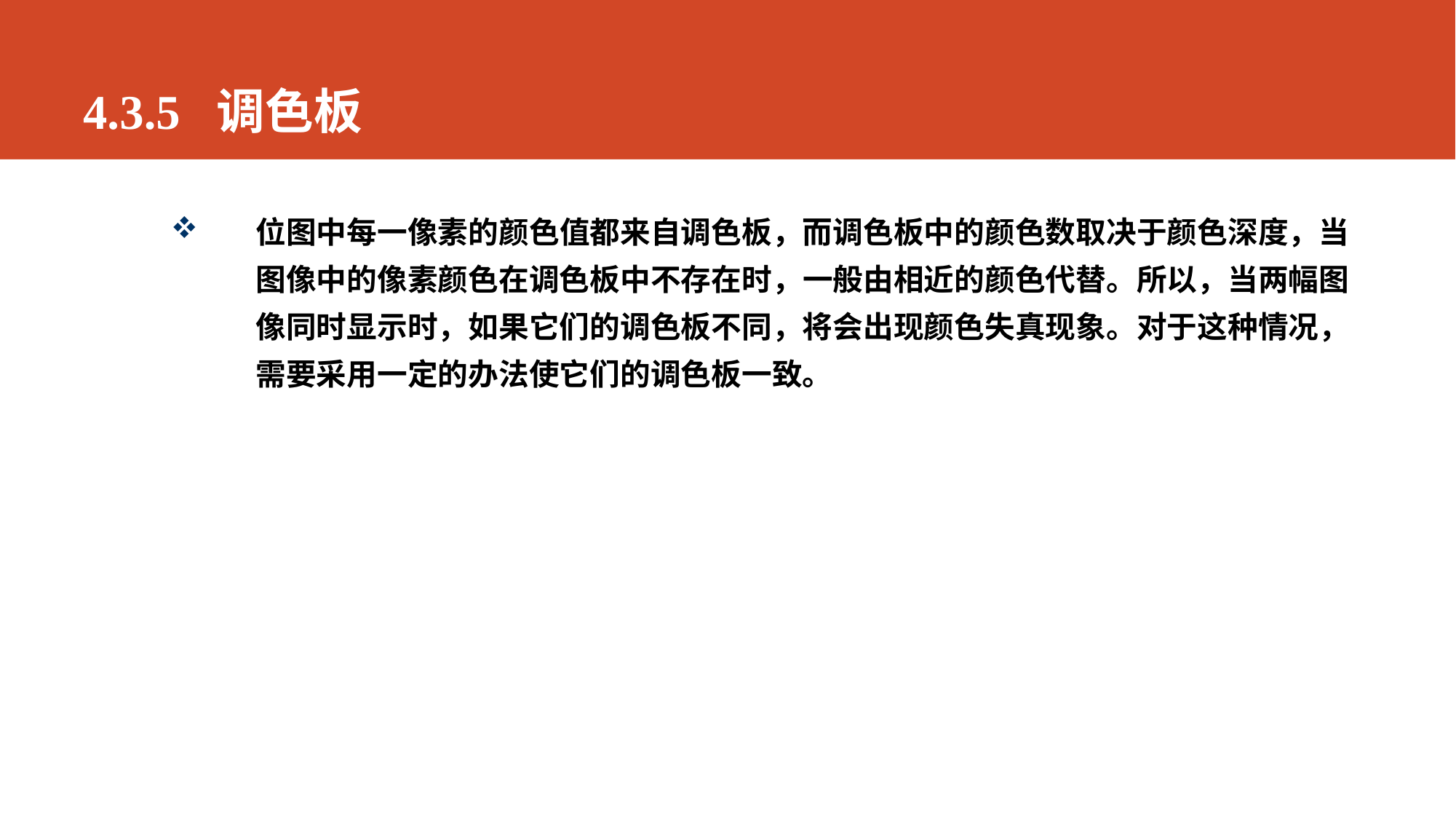

# 4.3.5  调色板
位图中每一像素的颜色值都来自调色板，而调色板中的颜色数取决于颜色深度，当图像中的像素颜色在调色板中不存在时，一般由相近的颜色代替。所以，当两幅图像同时显示时，如果它们的调色板不同，将会出现颜色失真现象。对于这种情况，需要采用一定的办法使它们的调色板一致。